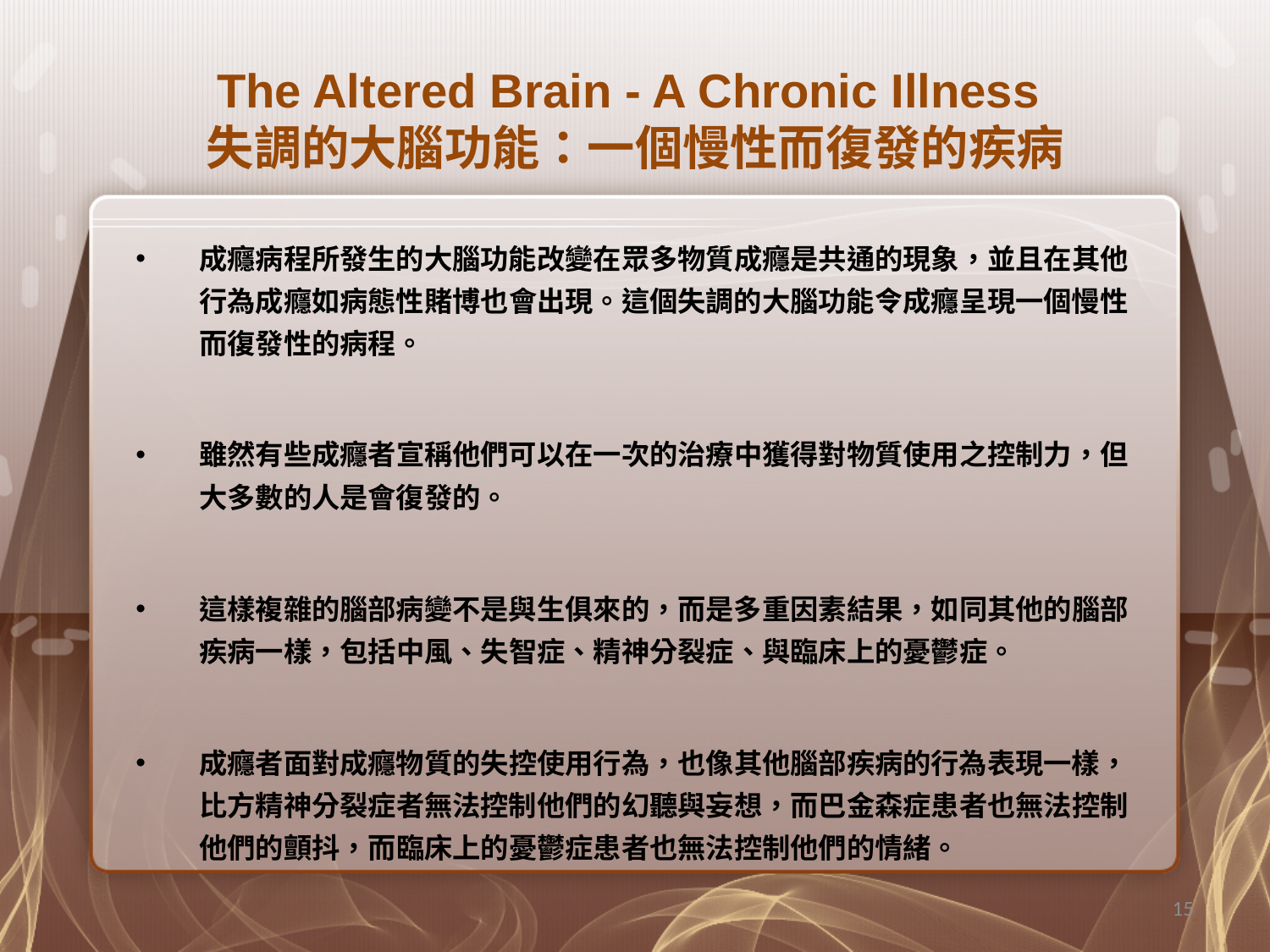

# The Altered Brain - A Chronic Illness 失調的大腦功能：一個慢性而復發的疾病
成癮病程所發生的大腦功能改變在眾多物質成癮是共通的現象，並且在其他行為成癮如病態性賭博也會出現。這個失調的大腦功能令成癮呈現一個慢性而復發性的病程。

雖然有些成癮者宣稱他們可以在一次的治療中獲得對物質使用之控制力，但大多數的人是會復發的。

這樣複雜的腦部病變不是與生俱來的，而是多重因素結果，如同其他的腦部疾病一樣，包括中風、失智症、精神分裂症、與臨床上的憂鬱症。

成癮者面對成癮物質的失控使用行為，也像其他腦部疾病的行為表現一樣，比方精神分裂症者無法控制他們的幻聽與妄想，而巴金森症患者也無法控制他們的顫抖，而臨床上的憂鬱症患者也無法控制他們的情緒。
15